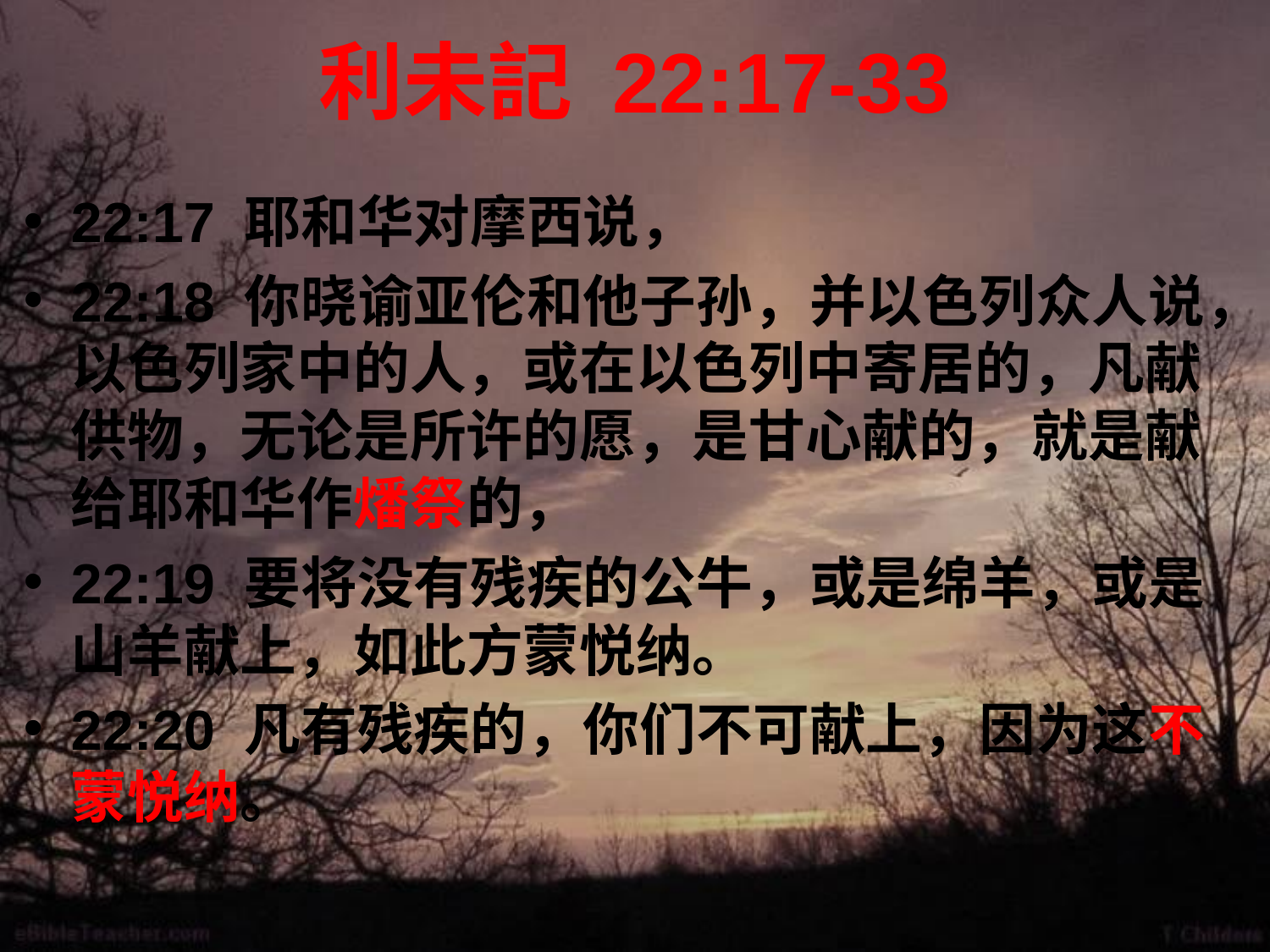

# 利未記 22:17-33
22:17 耶和华对摩西说，
22:18 你晓谕亚伦和他子孙，并以色列众人说，以色列家中的人，或在以色列中寄居的，凡献供物，无论是所许的愿，是甘心献的，就是献给耶和华作燔祭的，
22:19 要将没有残疾的公牛，或是绵羊，或是山羊献上，如此方蒙悦纳。
22:20 凡有残疾的，你们不可献上，因为这不蒙悦纳。